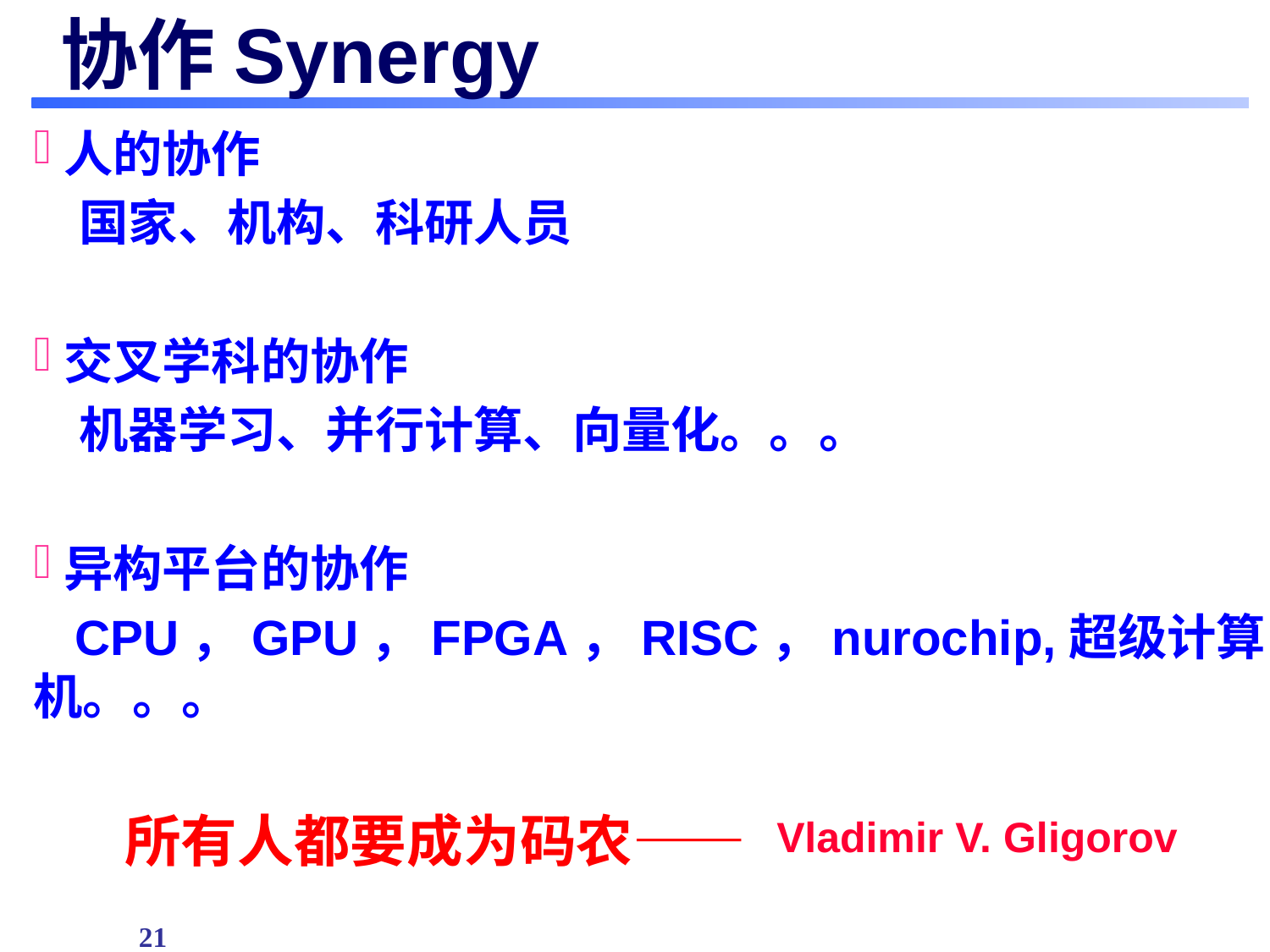

协作Synergy

人的协作
   国家、机构、科研人员

交叉学科的协作
   机器学习、并行计算、向量化。。。

异构平台的协作
   CPU，GPU，FPGA，RISC，nurochip,超级计算机。。。

      所有人都要成为码农——
Vladimir V. Gligorov
21